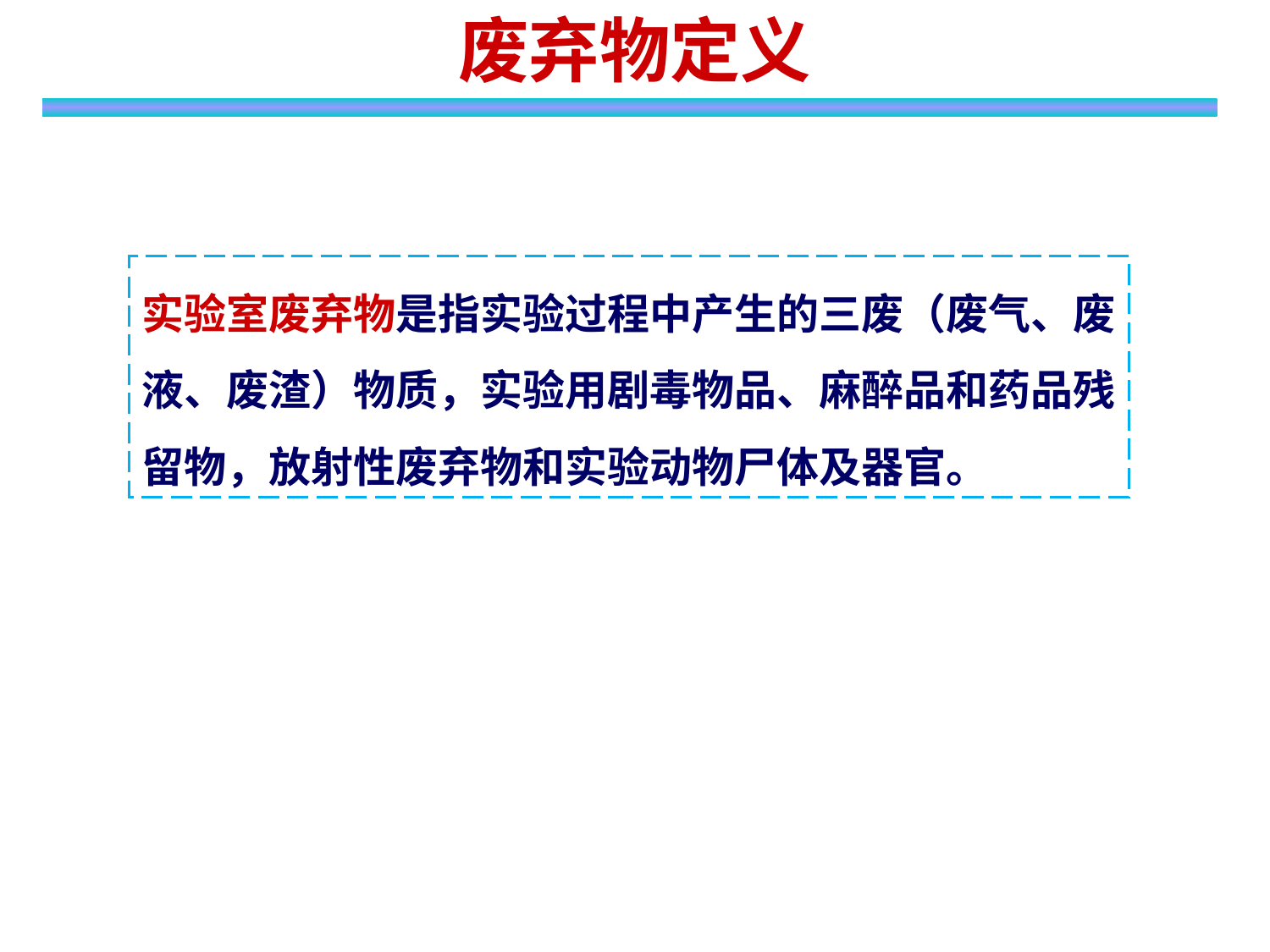

废弃物定义

实验室废弃物是指实验过程中产生的三废（废气、废液、废渣）物质，实验用剧毒物品、麻醉品和药品残留物，放射性废弃物和实验动物尸体及器官。